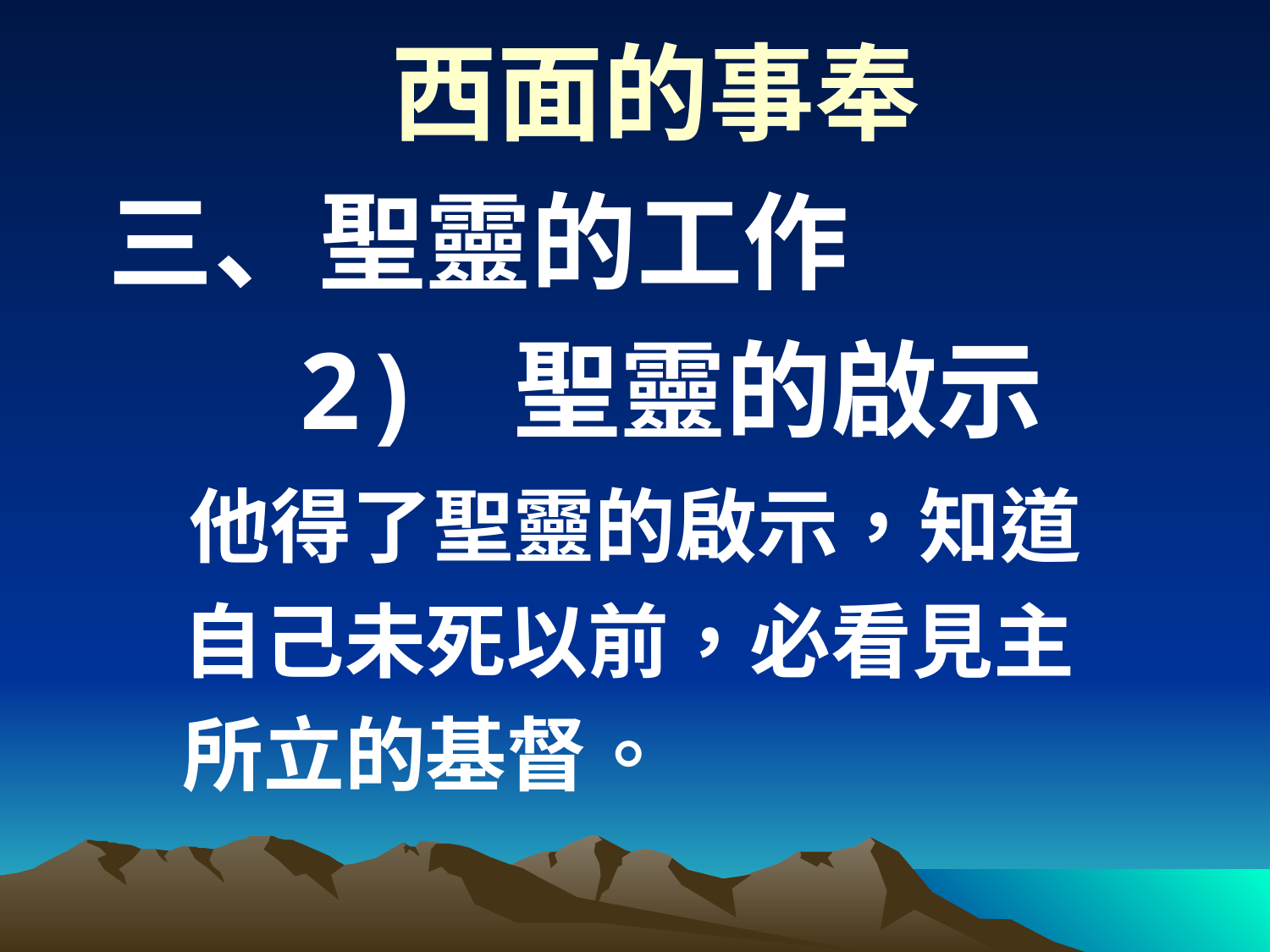

# 西面的事奉
三、聖靈的工作
   2) 聖靈的啟示
   他得了聖靈的啟示，知道
   自己未死以前，必看見主
   所立的基督。